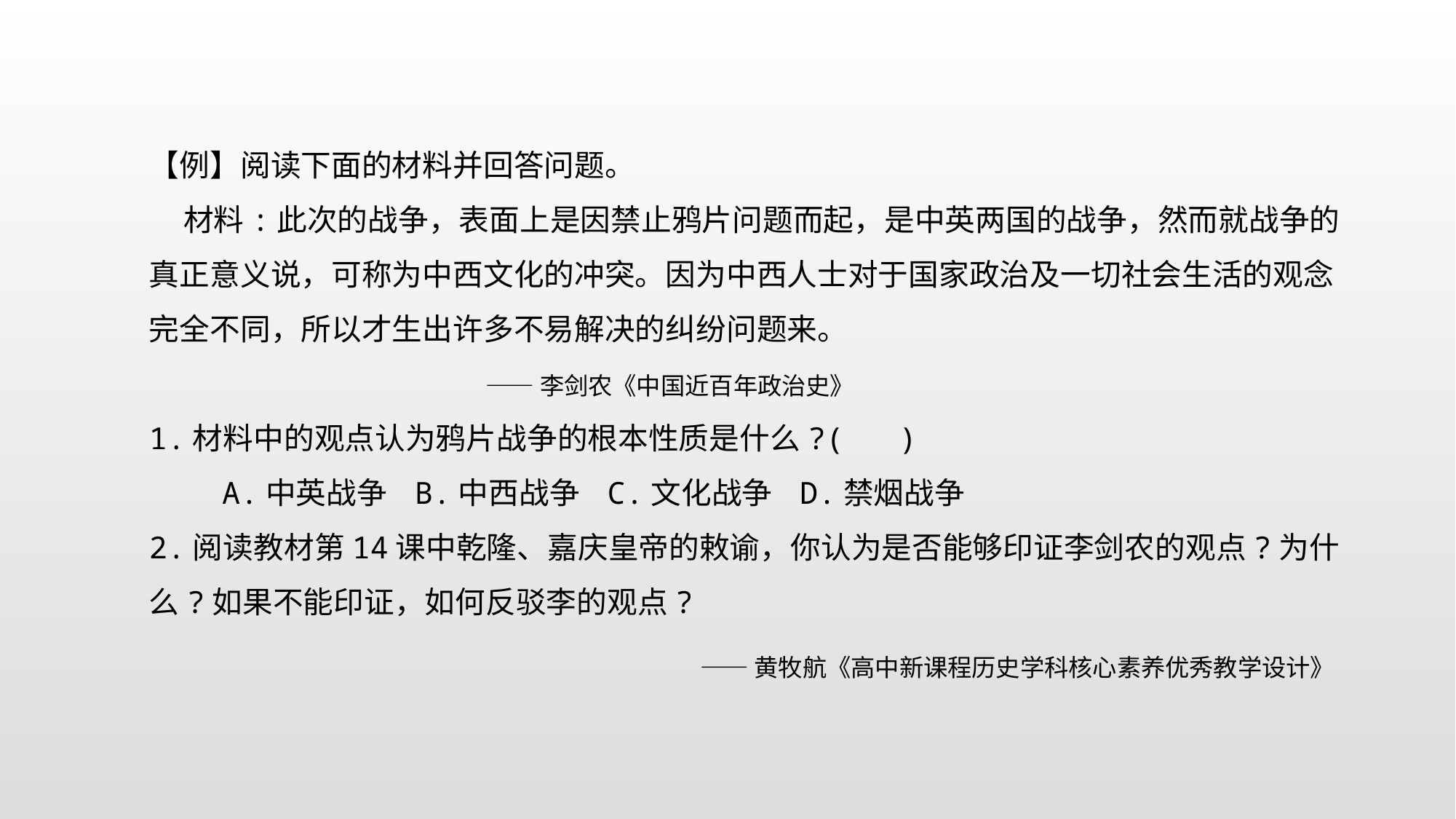

【例】阅读下面的材料并回答问题。
    材料:此次的战争，表面上是因禁止鸦片问题而起，是中英两国的战争，然而就战争的真正意义说，可称为中西文化的冲突。因为中西人士对于国家政治及一切社会生活的观念完全不同，所以才生出许多不易解决的纠纷问题来。
                                                  ——李剑农《中国近百年政治史》
1.材料中的观点认为鸦片战争的根本性质是什么?(   )
    A.中英战争   B.中西战争   C.文化战争   D.禁烟战争
2.阅读教材第14课中乾隆、嘉庆皇帝的敕谕，你认为是否能够印证李剑农的观点?为什么?如果不能印证，如何反驳李的观点?
——黄牧航《高中新课程历史学科核心素养优秀教学设计》